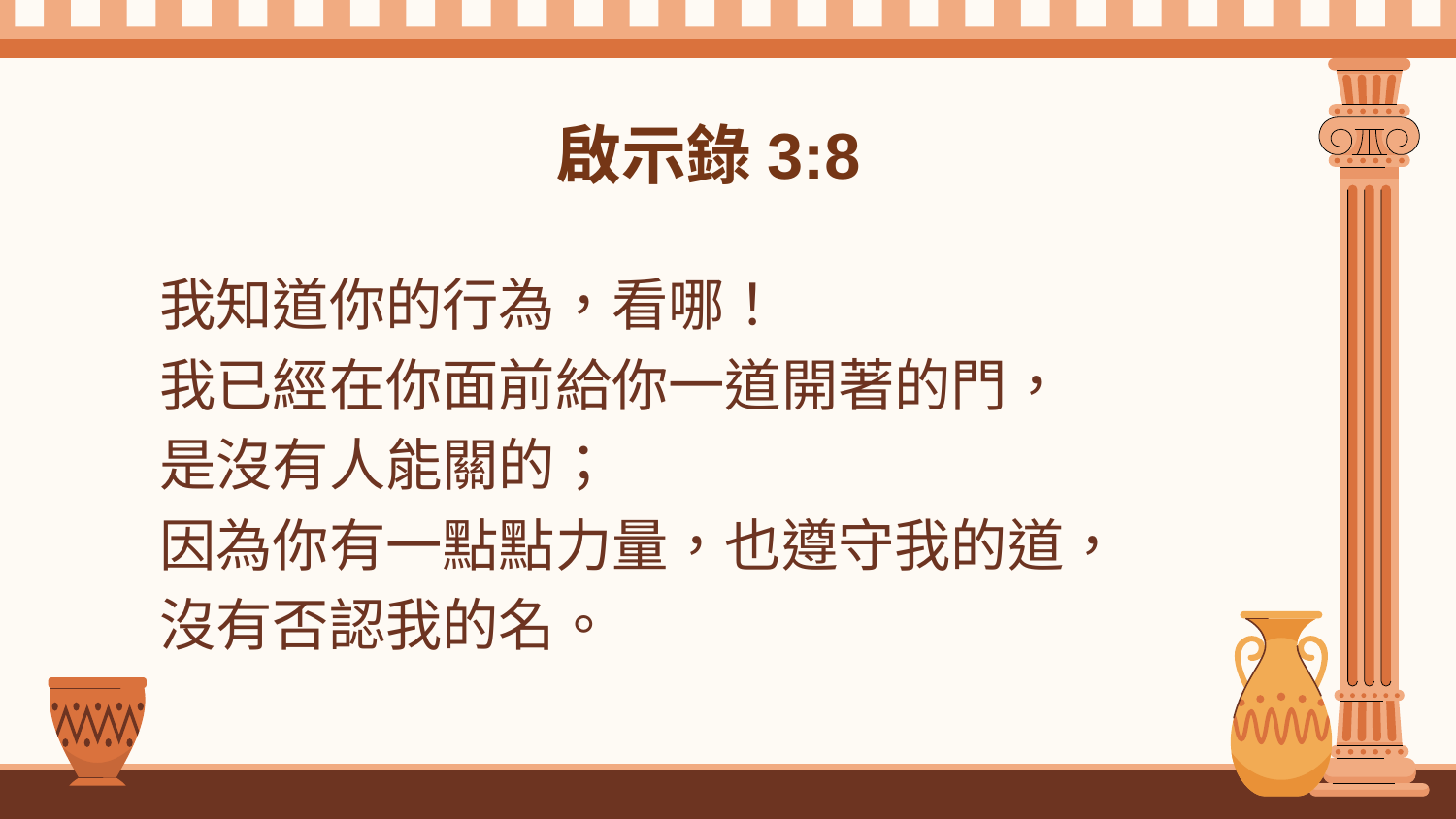

# 啟示錄3:8
我知道你的行為，看哪！
我已經在你面前給你一道開著的門，
是沒有人能關的；
因為你有一點點力量，也遵守我的道，
沒有否認我的名。